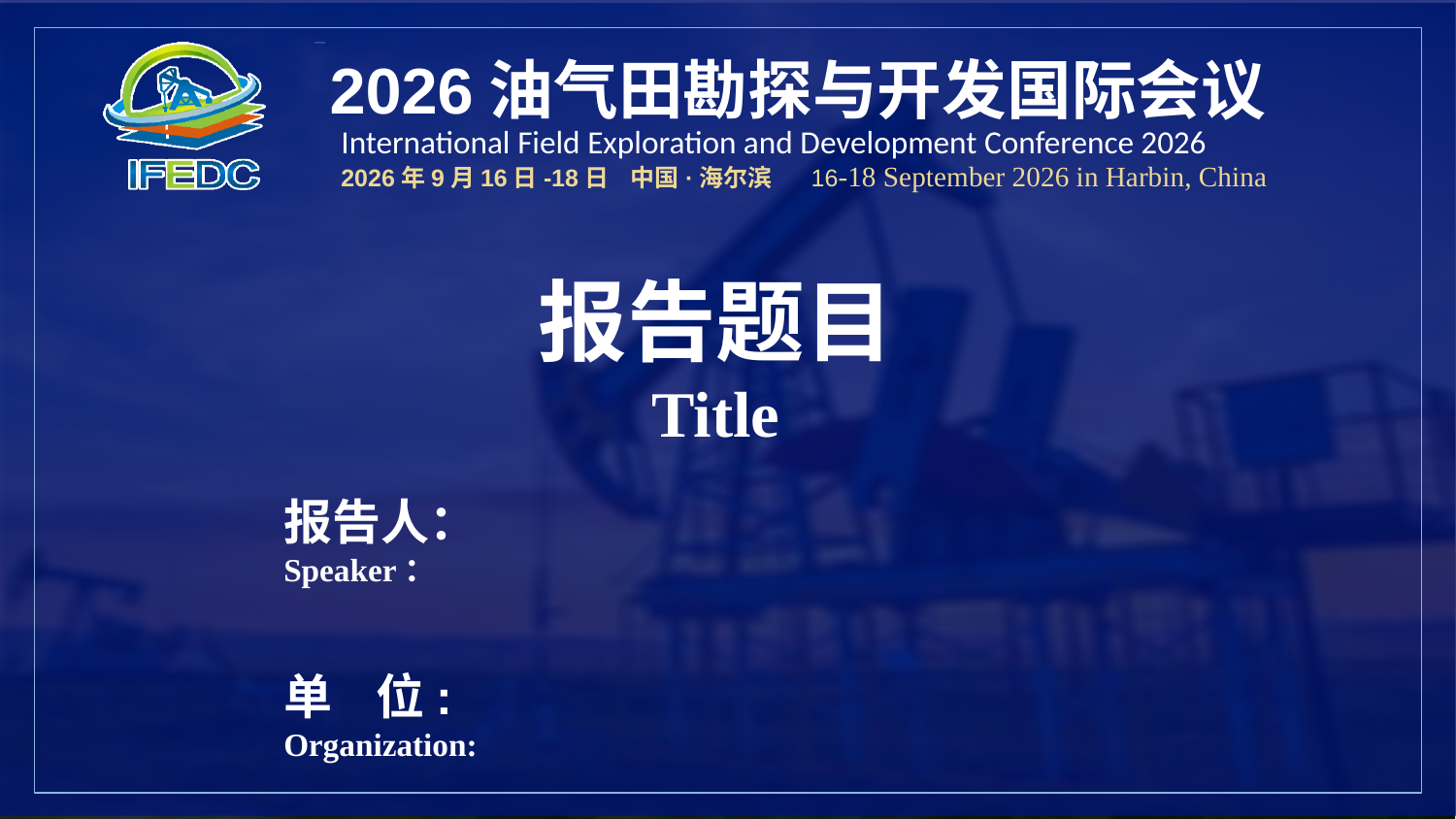

#
报告题目
Title
报告人：
Speaker：

单    位:
Organization: